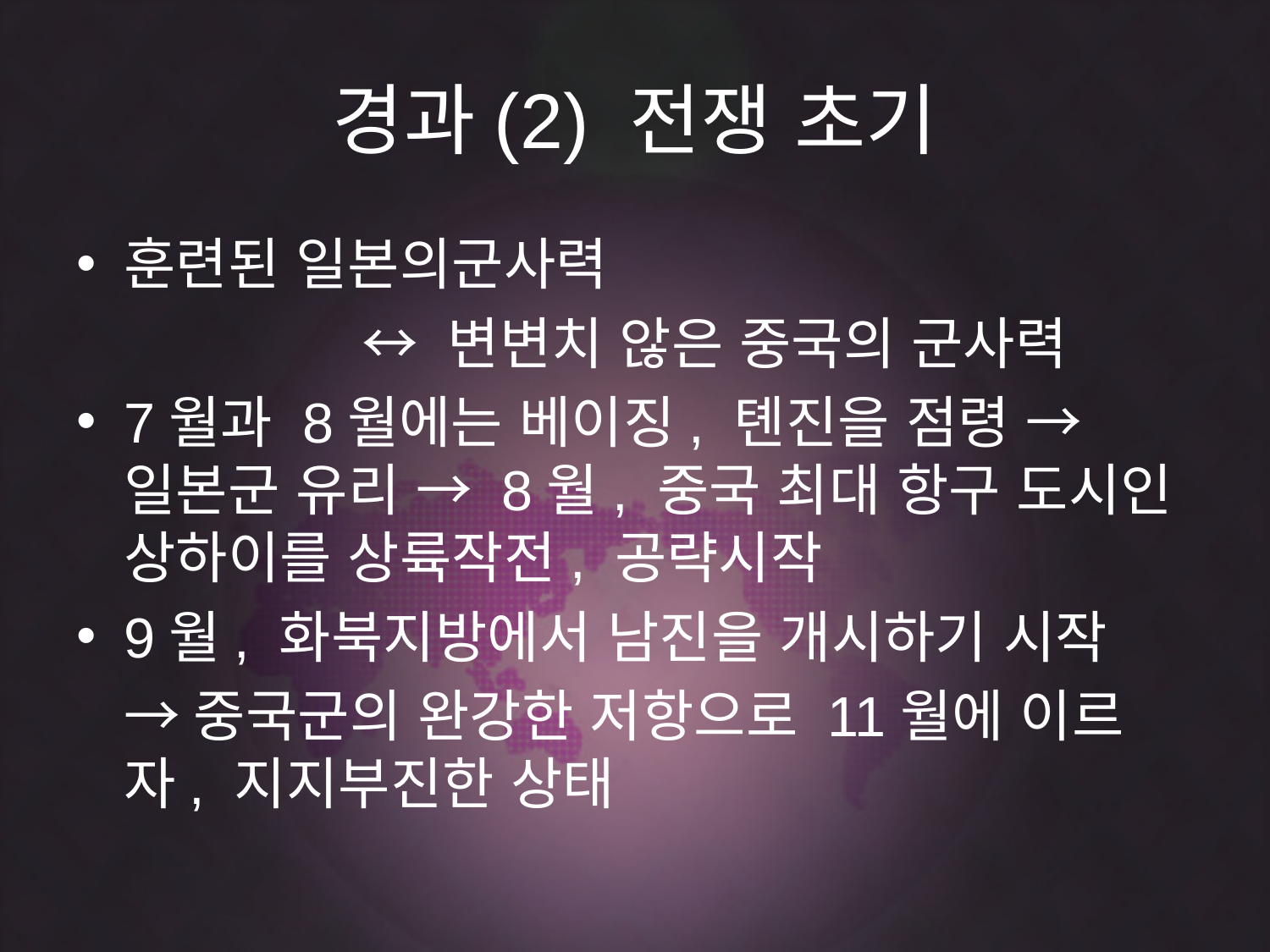

# 경과(2) 전쟁 초기
훈련된 일본의군사력
                  ↔ 변변치 않은 중국의 군사력
7월과 8월에는 베이징, 톈진을 점령 → 일본군 유리 → 8월, 중국 최대 항구 도시인 상하이를 상륙작전, 공략시작
9월, 화북지방에서 남진을 개시하기 시작
   →중국군의 완강한 저항으로 11월에 이르자, 지지부진한 상태